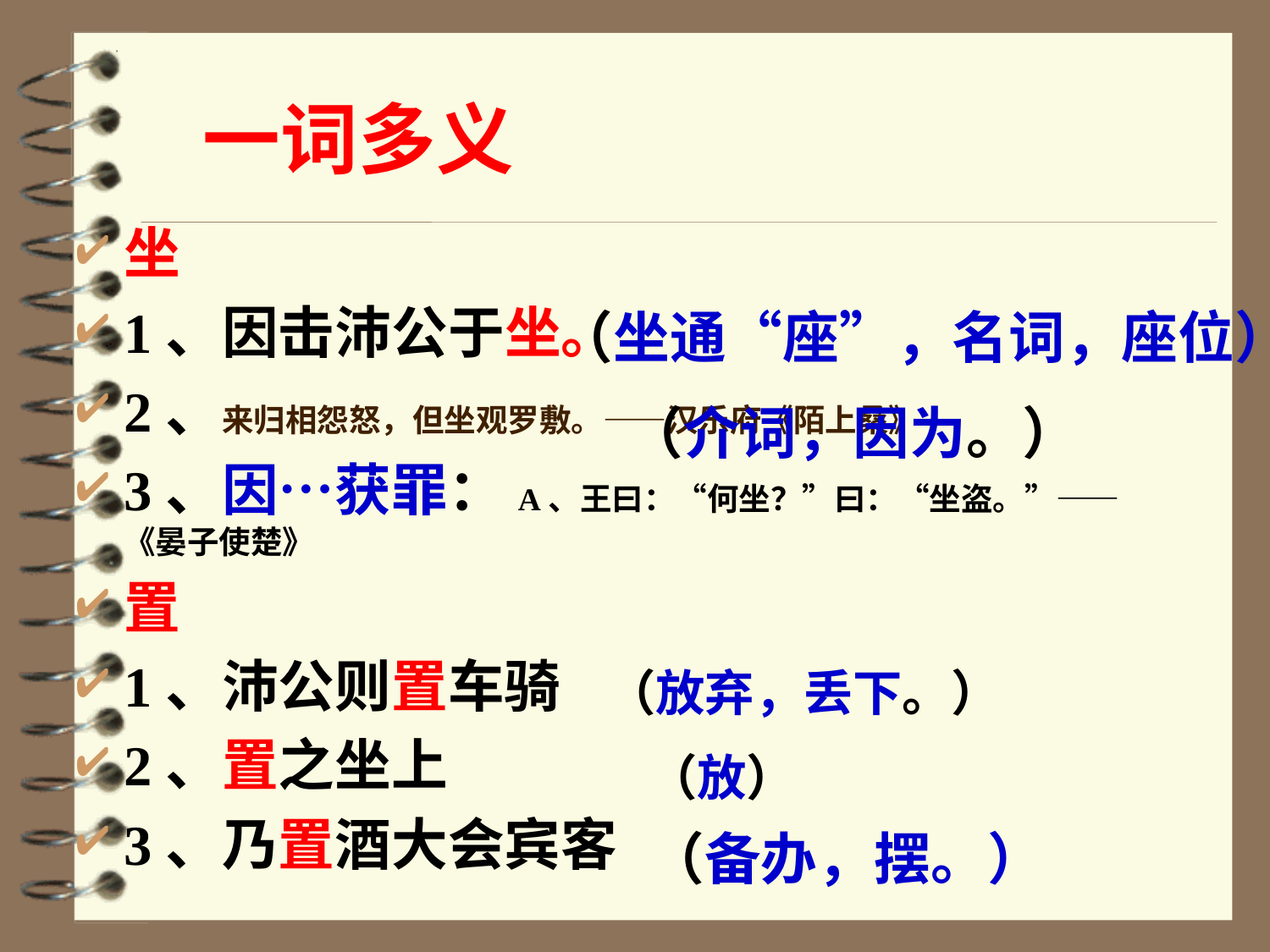

一词多义
坐
1、因击沛公于坐。
2、来归相怨怒，但坐观罗敷。——汉乐府《陌上桑》
3、因…获罪：A、王曰：“何坐？”曰：“坐盗。”——《晏子使楚》
置
1、沛公则置车骑
2、置之坐上
3、乃置酒大会宾客
（坐通“座”，名词，座位）
（介词，因为。）
（放弃，丢下。）
（放）
（备办，摆。）